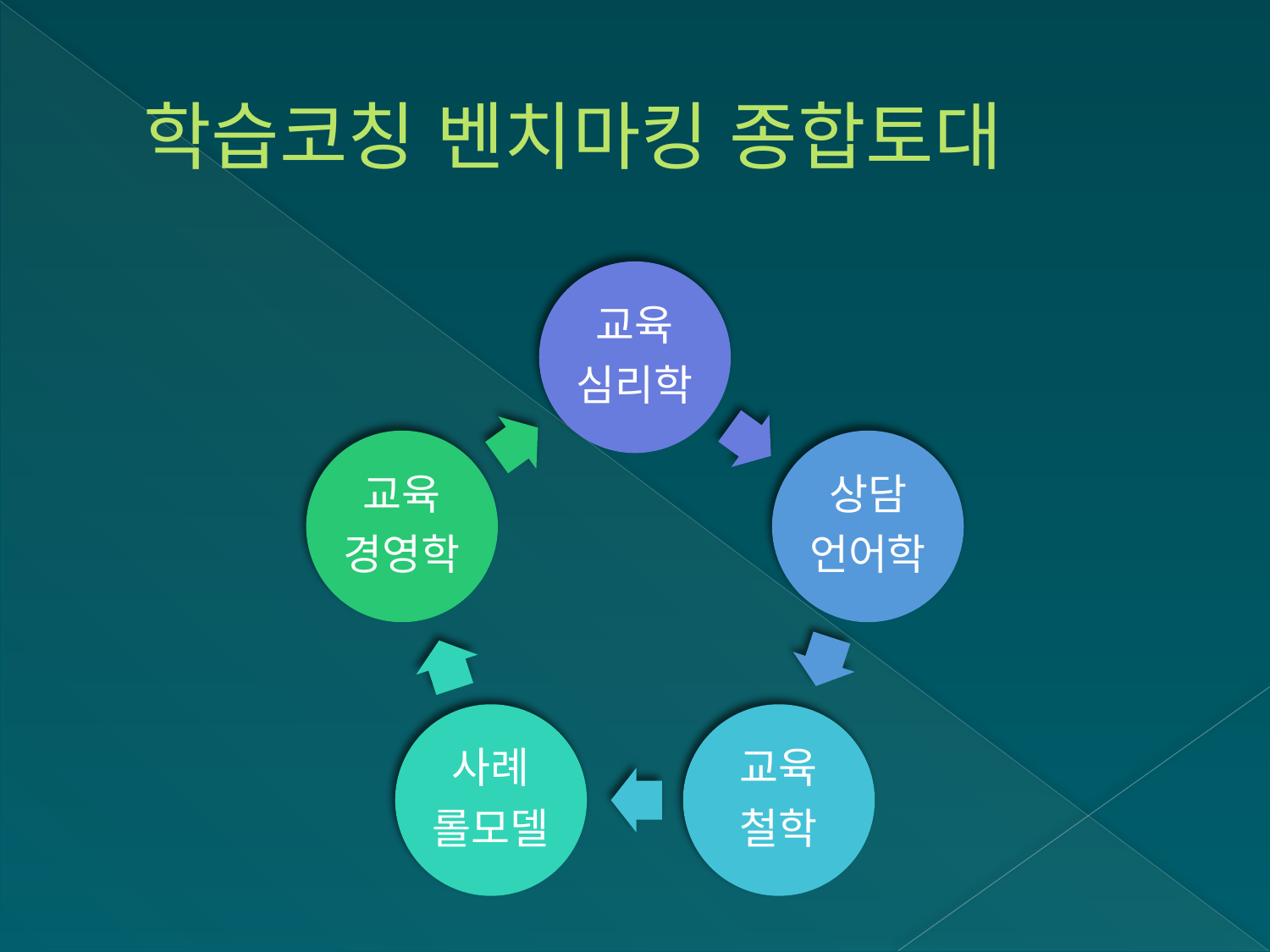

# 학습코칭 벤치마킹 종합토대
교육
심리학

상담
언어학

교육
철학

사례
롤모델

교육
경영학